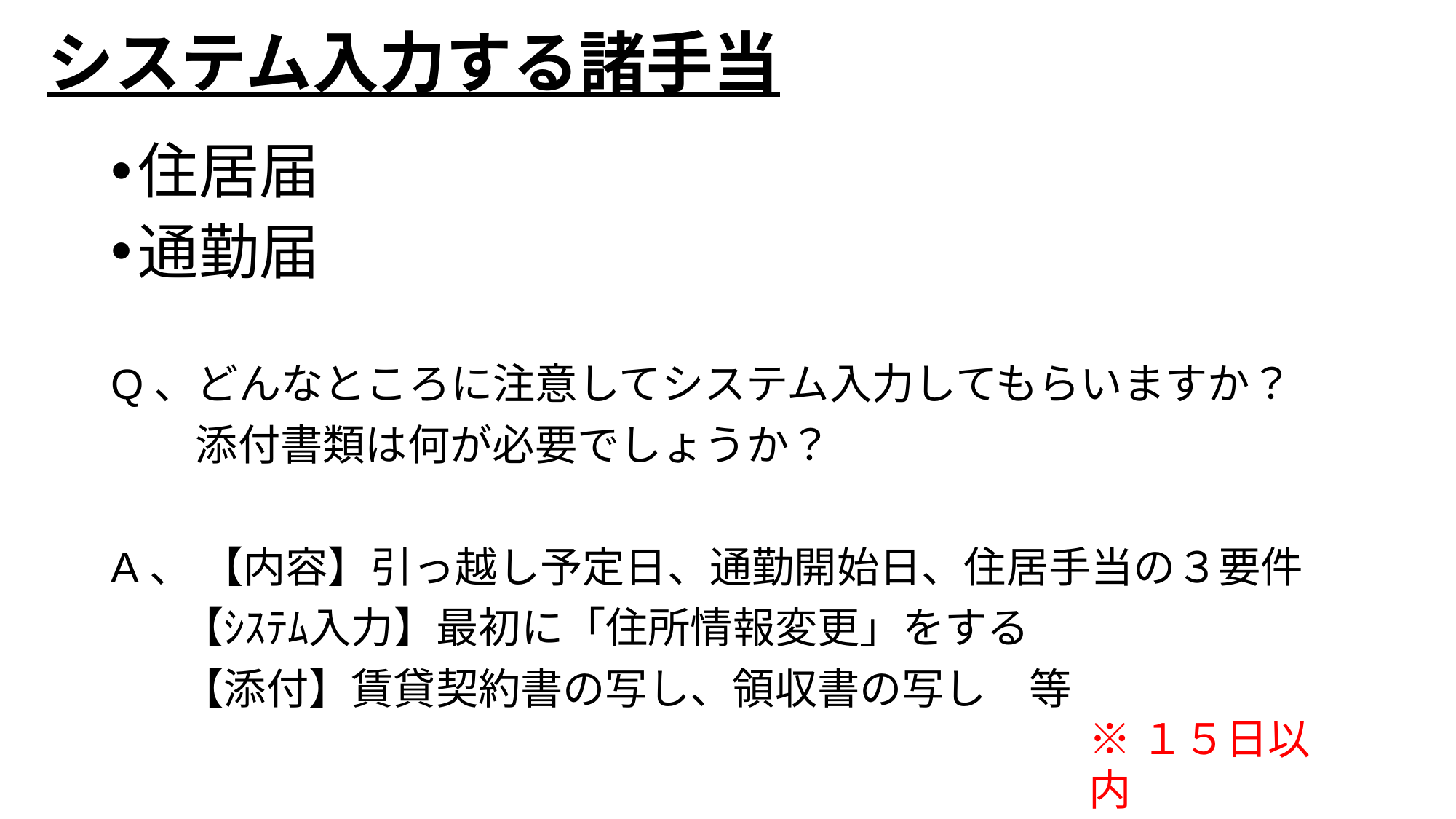

# システム入力する諸手当
住居届
通勤届

Q、どんなところに注意してシステム入力してもらいますか？
　　添付書類は何が必要でしょうか？

A、 【内容】引っ越し予定日、通勤開始日、住居手当の３要件
　   【ｼｽﾃﾑ入力】最初に「住所情報変更」をする
　   【添付】賃貸契約書の写し、領収書の写し　等
※１５日以内